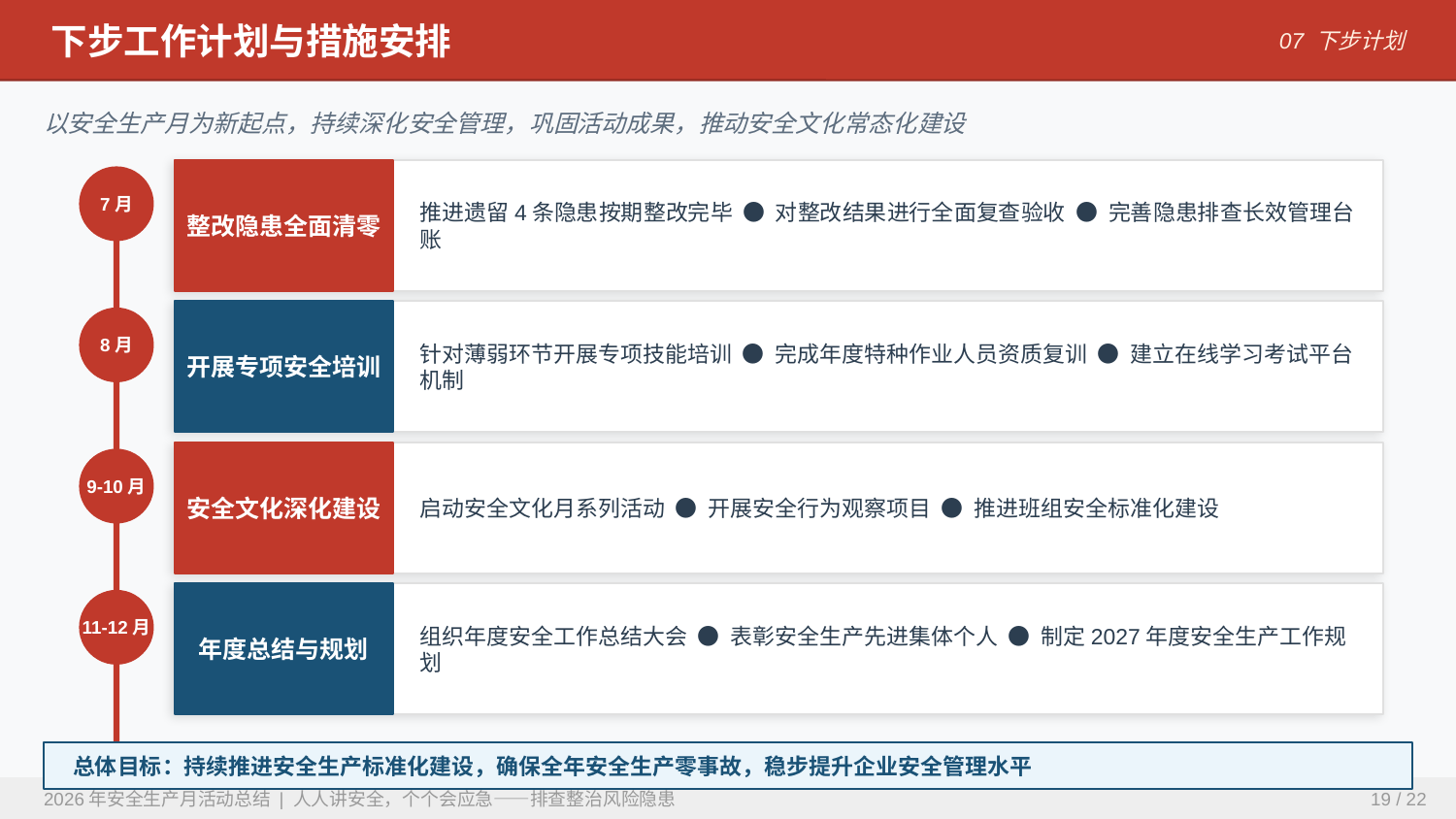

下步工作计划与措施安排
07 下步计划

以安全生产月为新起点，持续深化安全管理，巩固活动成果，推动安全文化常态化建设

整改隐患全面清零
推进遗留4条隐患按期整改完毕  ●  对整改结果进行全面复查验收  ●  完善隐患排查长效管理台账

7月

开展专项安全培训
针对薄弱环节开展专项技能培训  ●  完成年度特种作业人员资质复训  ●  建立在线学习考试平台机制

8月

安全文化深化建设
启动安全文化月系列活动  ●  开展安全行为观察项目  ●  推进班组安全标准化建设

9-10月

年度总结与规划
组织年度安全工作总结大会  ●  表彰安全生产先进集体个人  ●  制定2027年度安全生产工作规划

11-12月

总体目标：持续推进安全生产标准化建设，确保全年安全生产零事故，稳步提升企业安全管理水平

2026年安全生产月活动总结 | 人人讲安全，个个会应急——排查整治风险隐患
19 / 22